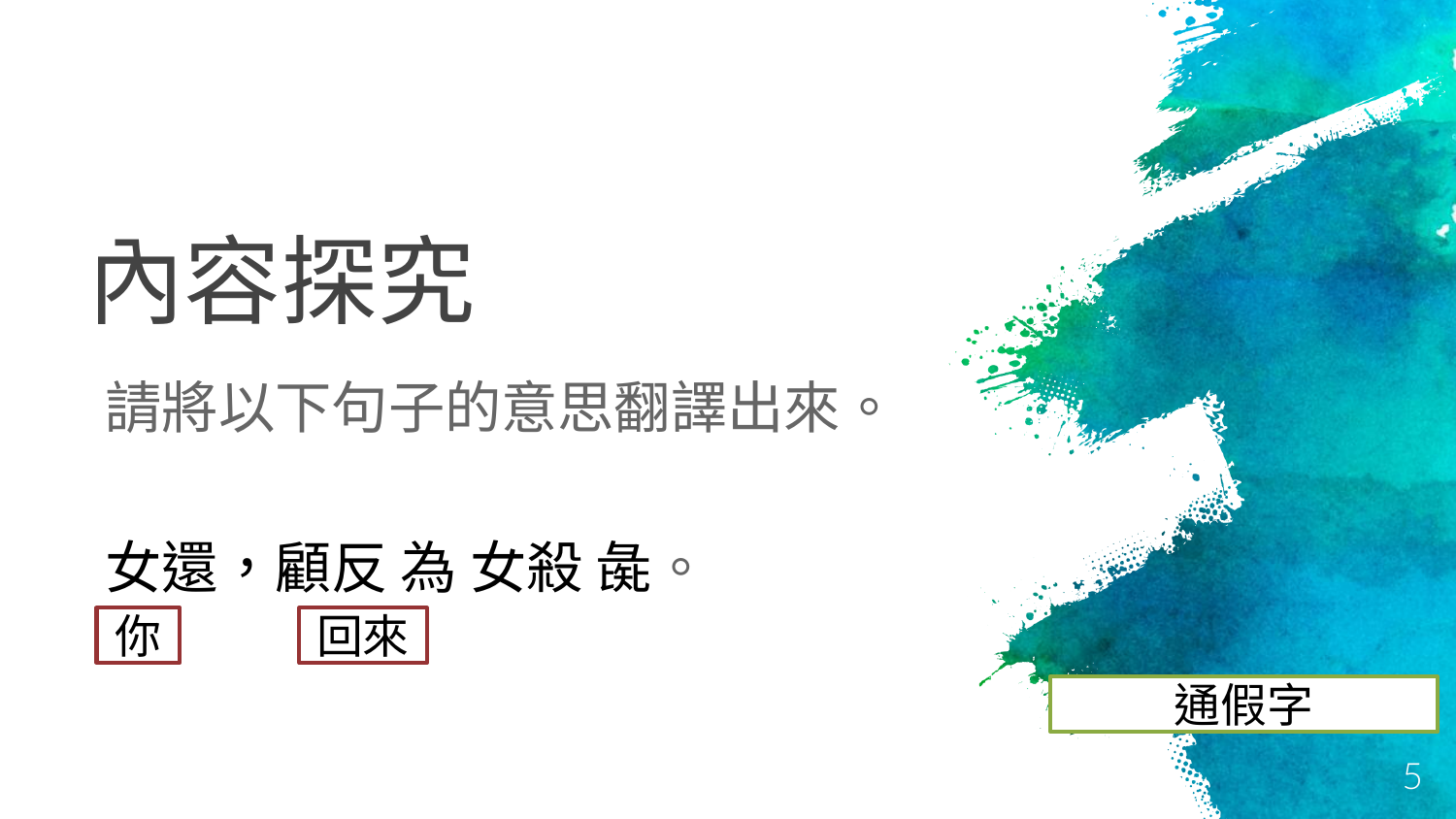

# 內容探究
請將以下句子的意思翻譯出來。

女還，顧反 為 女殺 彘。
你
回來
通假字
5